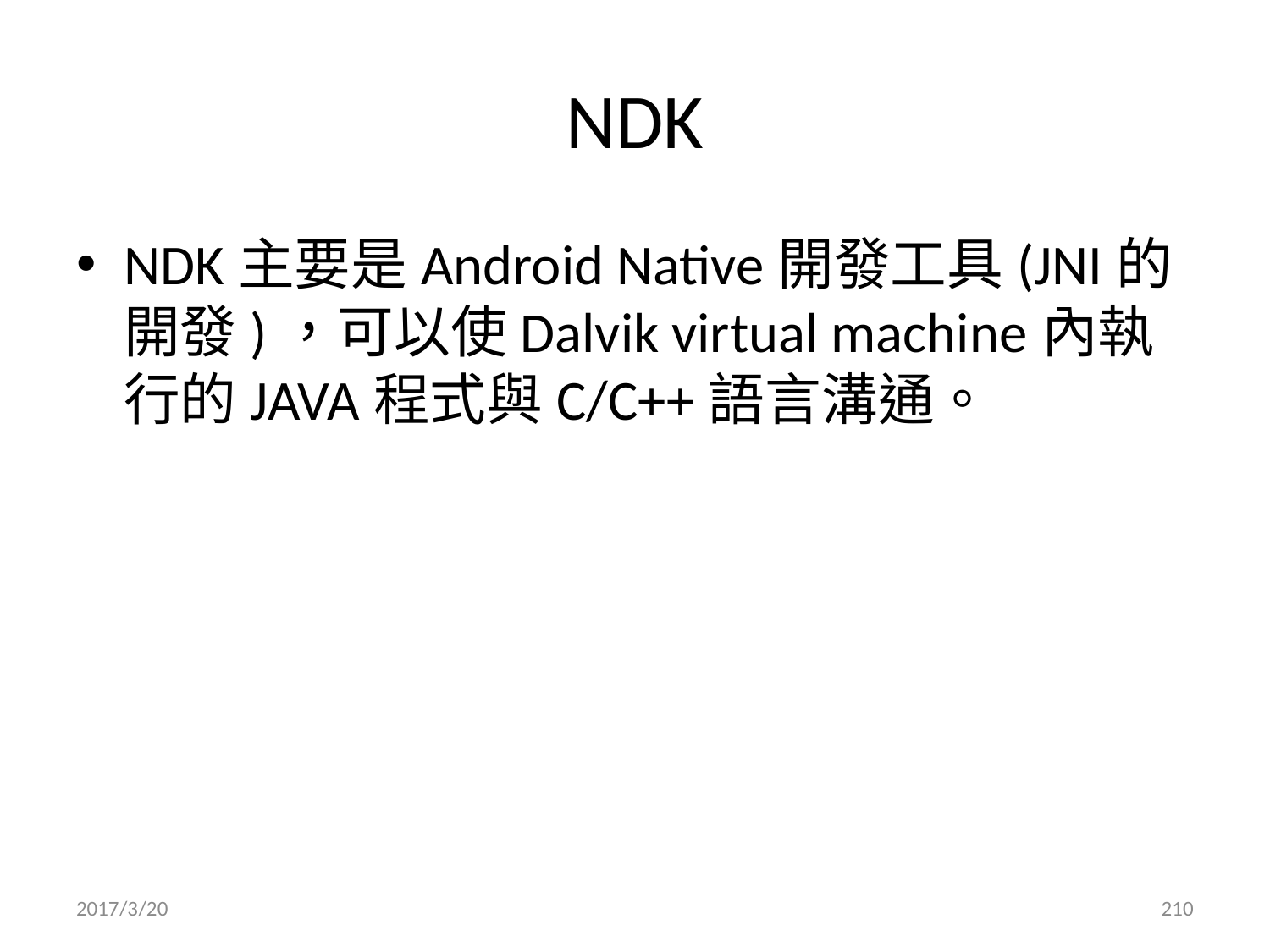

# NDK
NDK主要是Android Native開發工具(JNI的開發)，可以使Dalvik virtual machine內執行的JAVA程式與C/C++語言溝通。
2017/3/20
210